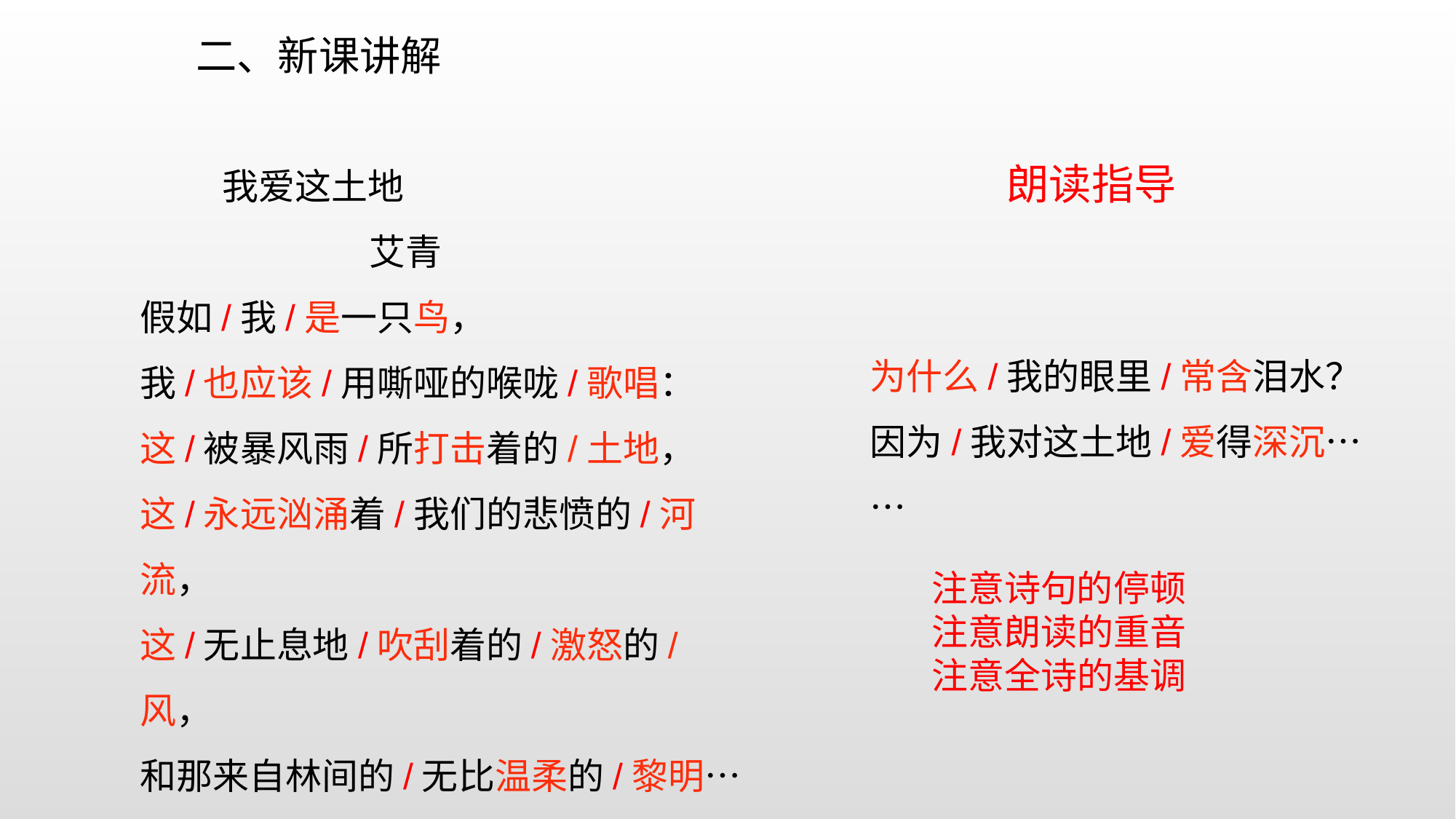

二、新课讲解

         我爱这土地
                           艾青
假如/我/是一只鸟，
我/也应该/用嘶哑的喉咙/歌唱：
这/被暴风雨/所打击着的/土地，
这/永远汹涌着/我们的悲愤的/河流，
这/无止息地/吹刮着的/激怒的/风，
和那来自林间的/无比温柔的/黎明……
——然后/我/死了，
连羽毛/也腐烂在/土地里面。

朗读指导
为什么/我的眼里/常含泪水？
因为/我对这土地/爱得深沉……

注意诗句的停顿
注意朗读的重音
注意全诗的基调